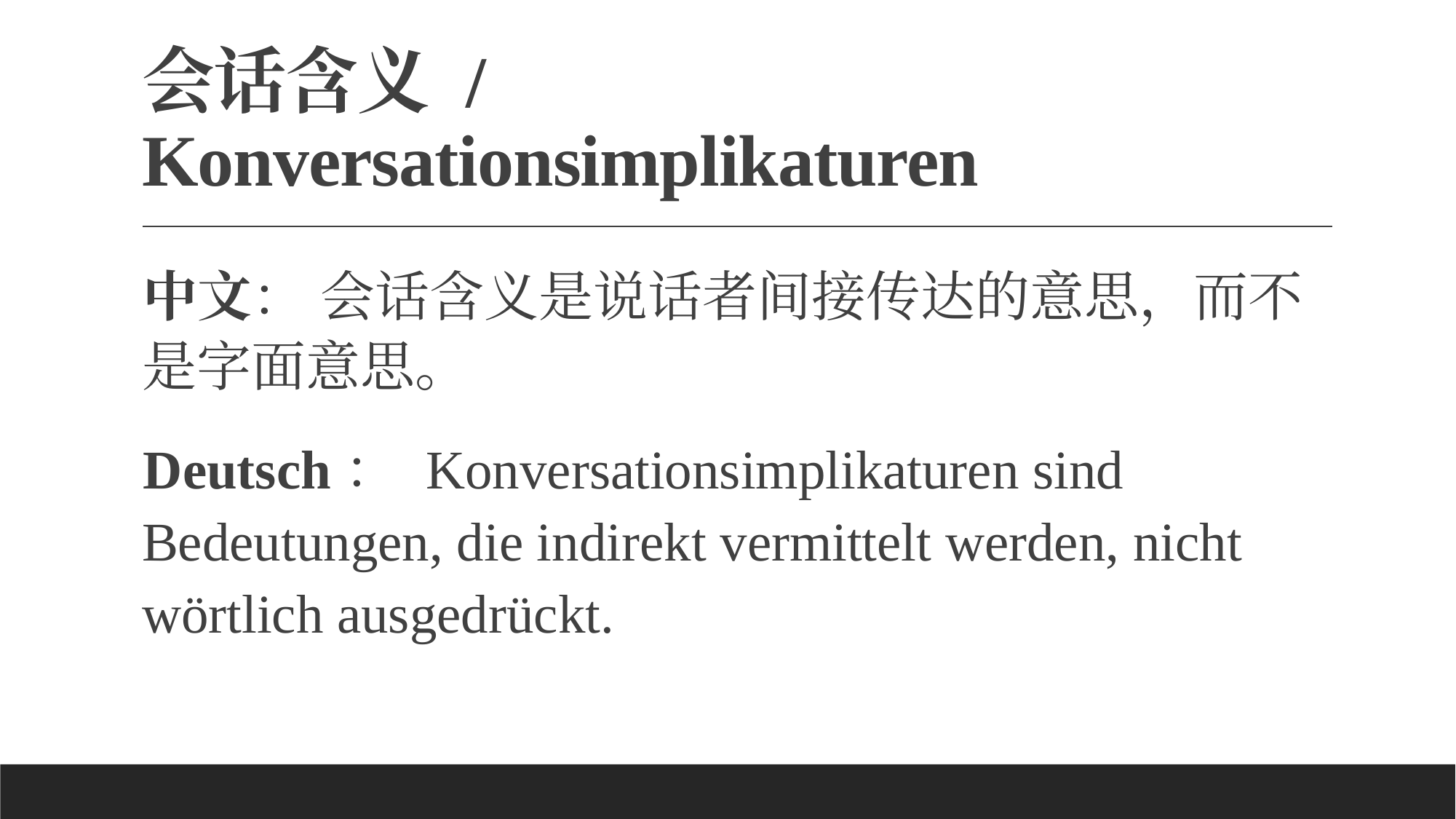

# 会话含义 / Konversationsimplikaturen
中文： 会话含义是说话者间接传达的意思，而不是字面意思。
Deutsch： Konversationsimplikaturen sind Bedeutungen, die indirekt vermittelt werden, nicht wörtlich ausgedrückt.